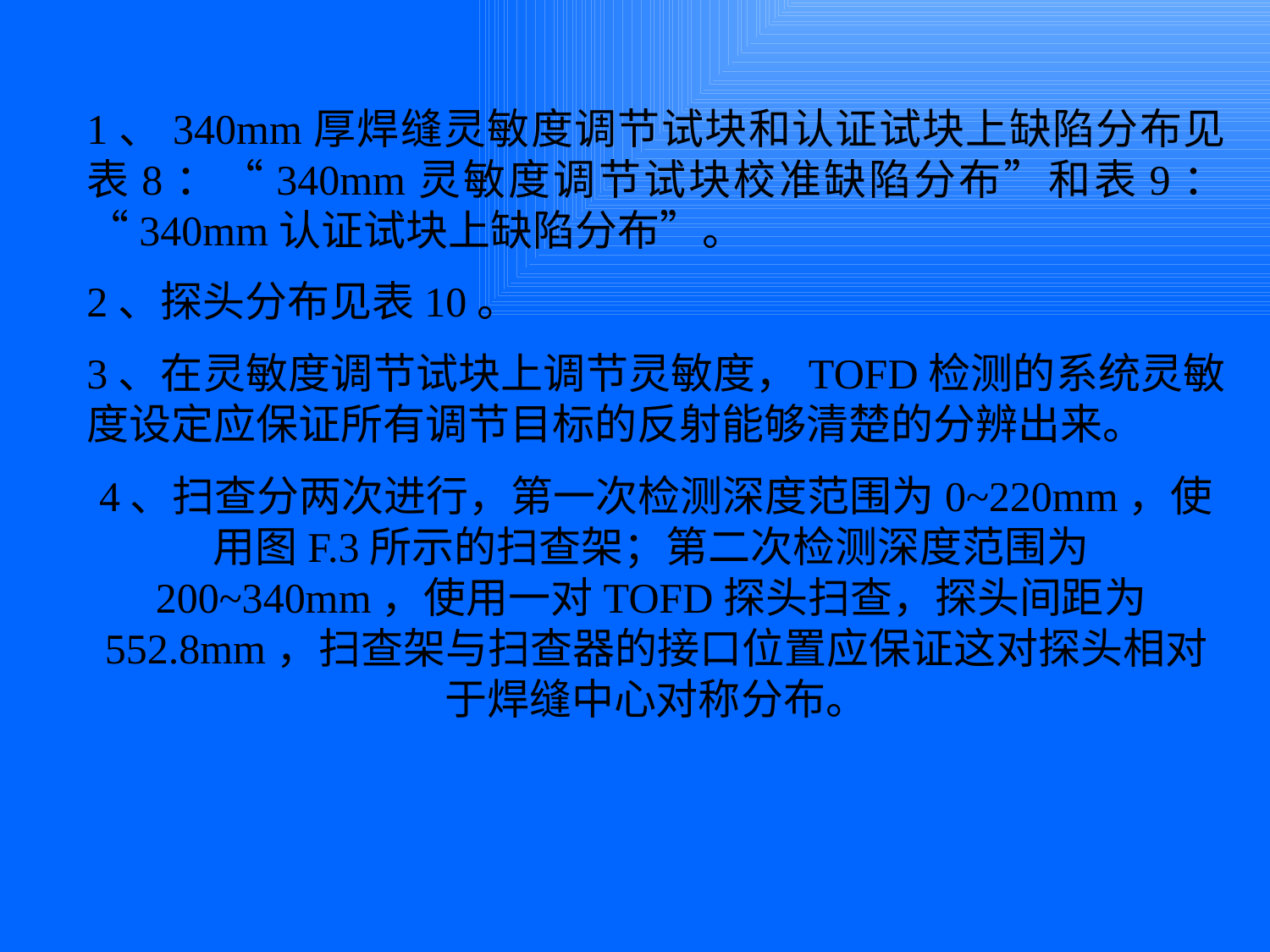

1、340mm厚焊缝灵敏度调节试块和认证试块上缺陷分布见表8：“340mm灵敏度调节试块校准缺陷分布”和表9： “340mm认证试块上缺陷分布”。
2、探头分布见表10。
3、在灵敏度调节试块上调节灵敏度，TOFD检测的系统灵敏度设定应保证所有调节目标的反射能够清楚的分辨出来。
4、扫查分两次进行，第一次检测深度范围为0~220mm，使用图F.3所示的扫查架；第二次检测深度范围为200~340mm，使用一对TOFD探头扫查，探头间距为552.8mm，扫查架与扫查器的接口位置应保证这对探头相对于焊缝中心对称分布。